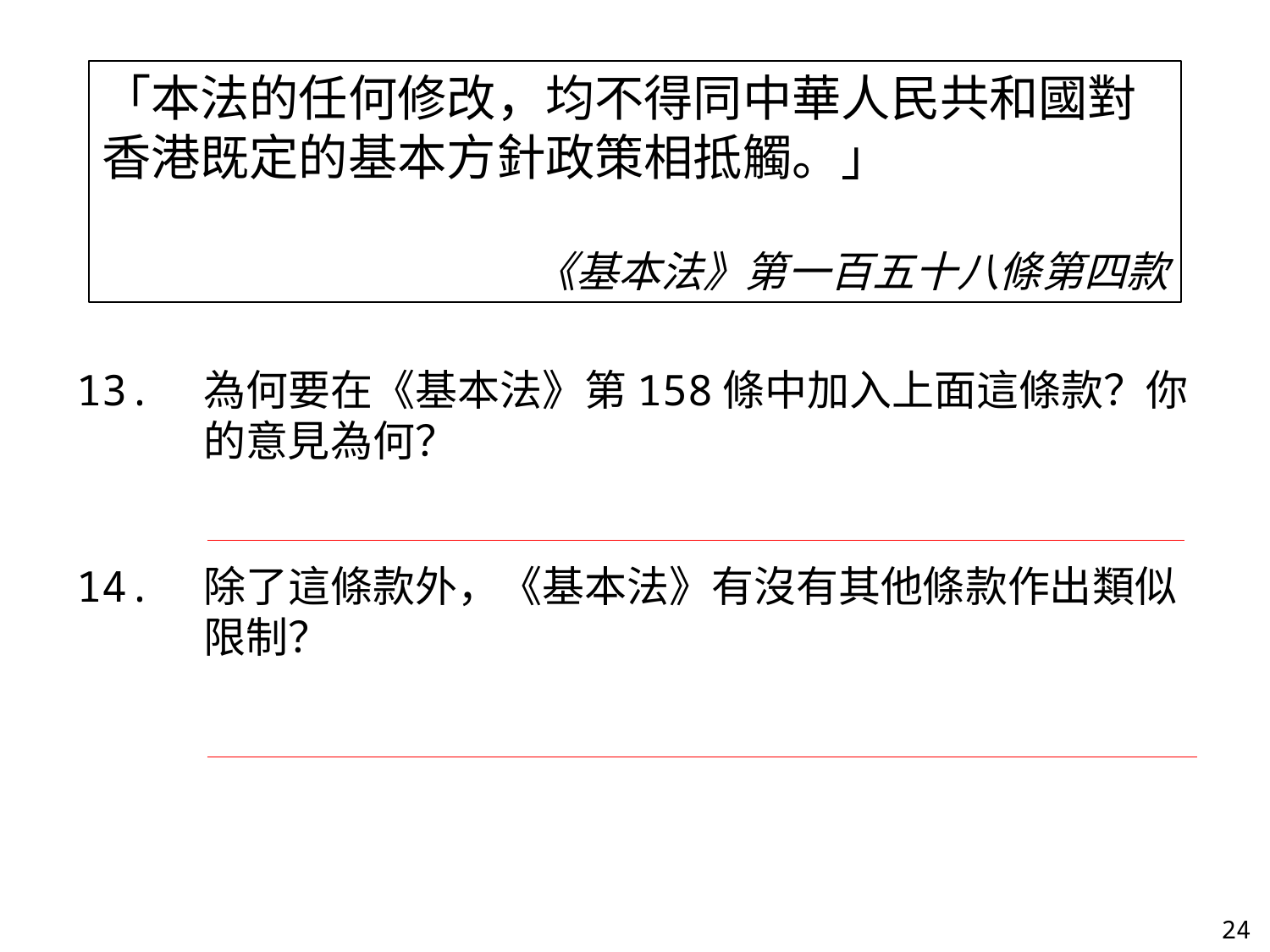

「本法的任何修改，均不得同中華人民共和國對香港既定的基本方針政策相抵觸。」

《基本法》第一百五十八條第四款

13. 	為何要在《基本法》第158條中加入上面這條款？你	的意見為何？

14. 	除了這條款外，《基本法》有沒有其他條款作出類似	限制？
24